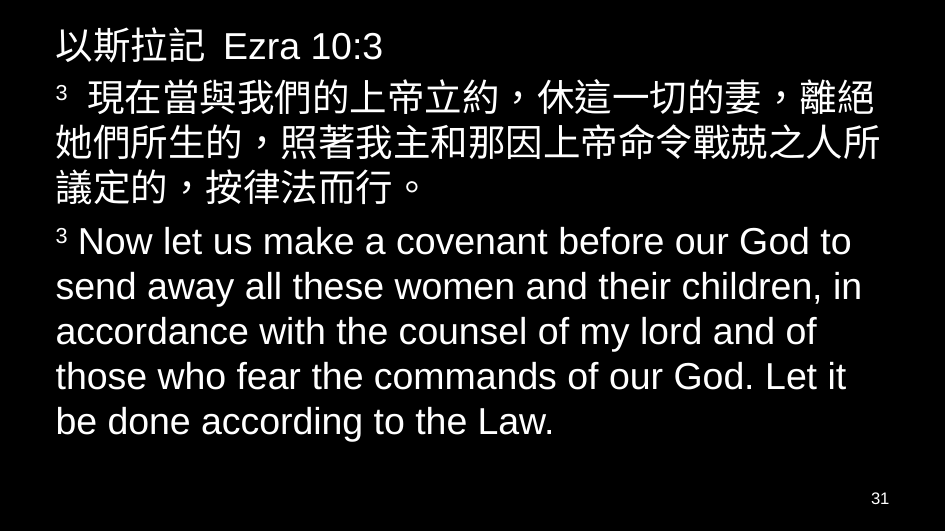

以斯拉記 Ezra 10:3
3 現在當與我們的上帝立約，休這一切的妻，離絕她們所生的，照著我主和那因上帝命令戰兢之人所議定的，按律法而行。
3 Now let us make a covenant before our God to send away all these women and their children, in accordance with the counsel of my lord and of those who fear the commands of our God. Let it be done according to the Law.
31